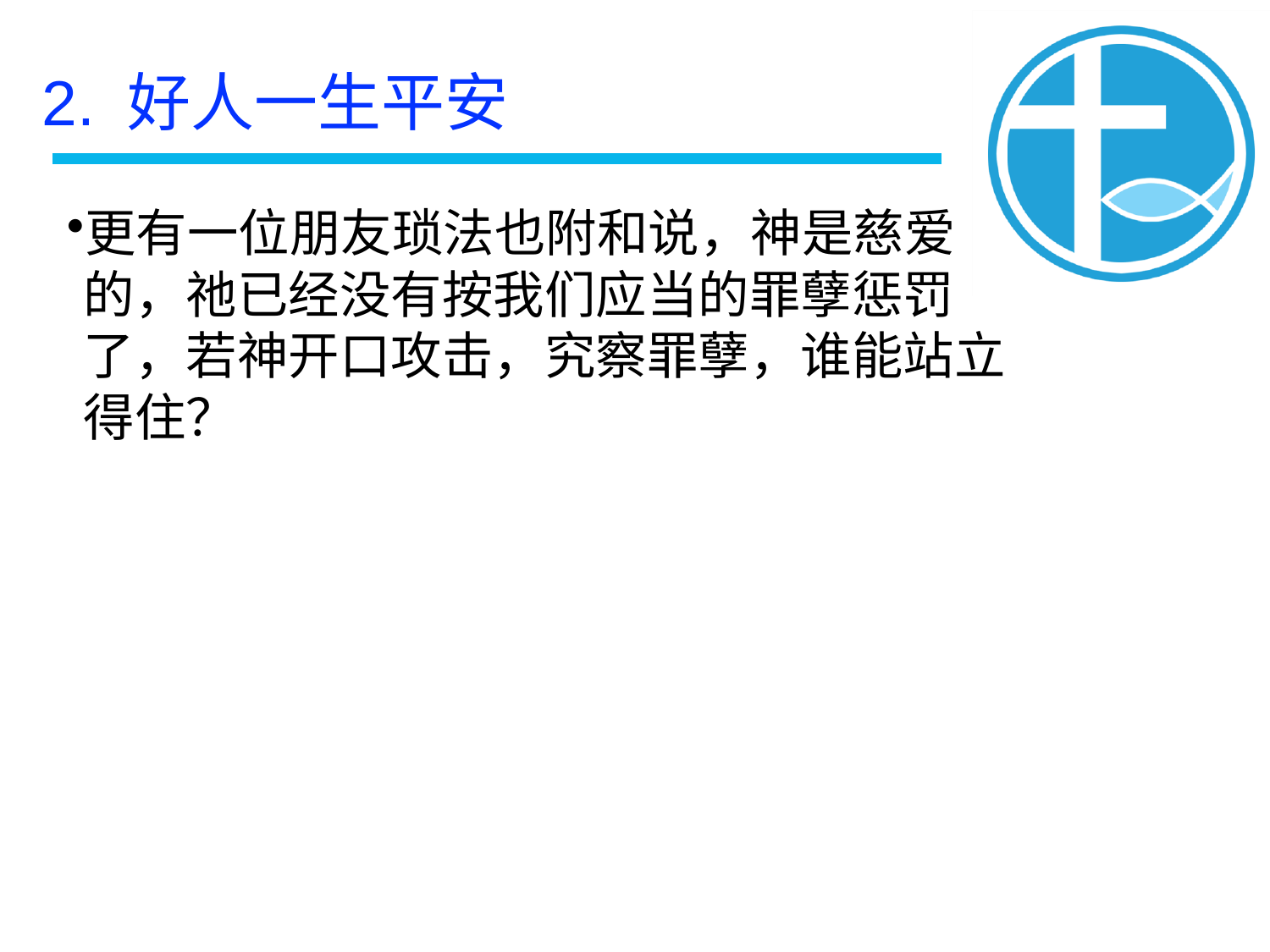

2. 好人一生平安
更有一位朋友琐法也附和说，神是慈爱的，祂已经没有按我们应当的罪孽惩罚了，若神开口攻击，究察罪孽，谁能站立得住？